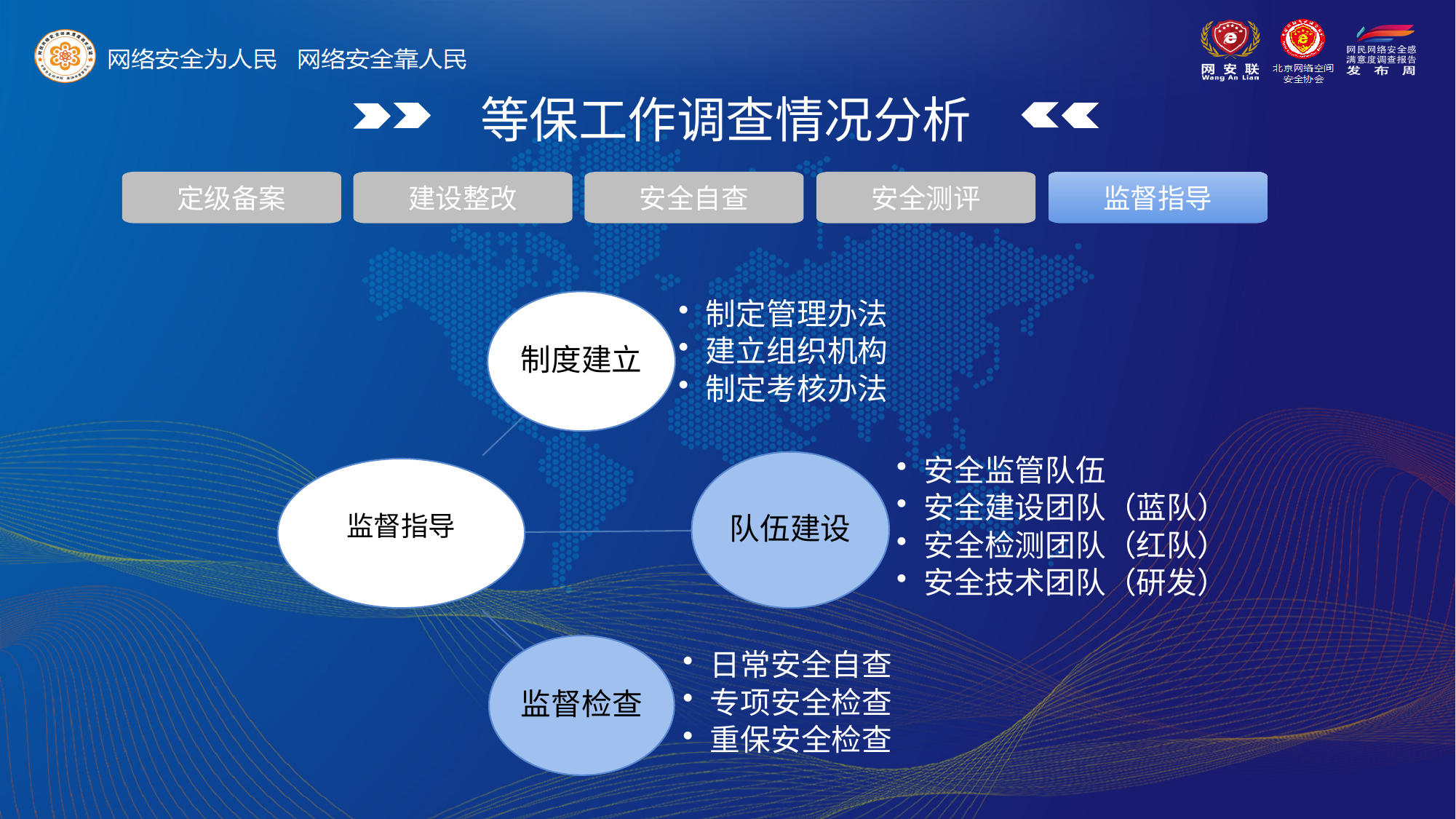

等保工作调查情况分析

监督指导
建设整改
安全测评
安全自查
定级备案
制定管理办法
建立组织机构
制定考核办法
制度建立

安全监管队伍
安全建设团队（蓝队）
安全检测团队（红队）
安全技术团队（研发）
队伍建设

日常安全自查
专项安全检查
重保安全检查
监督检查
监督指导